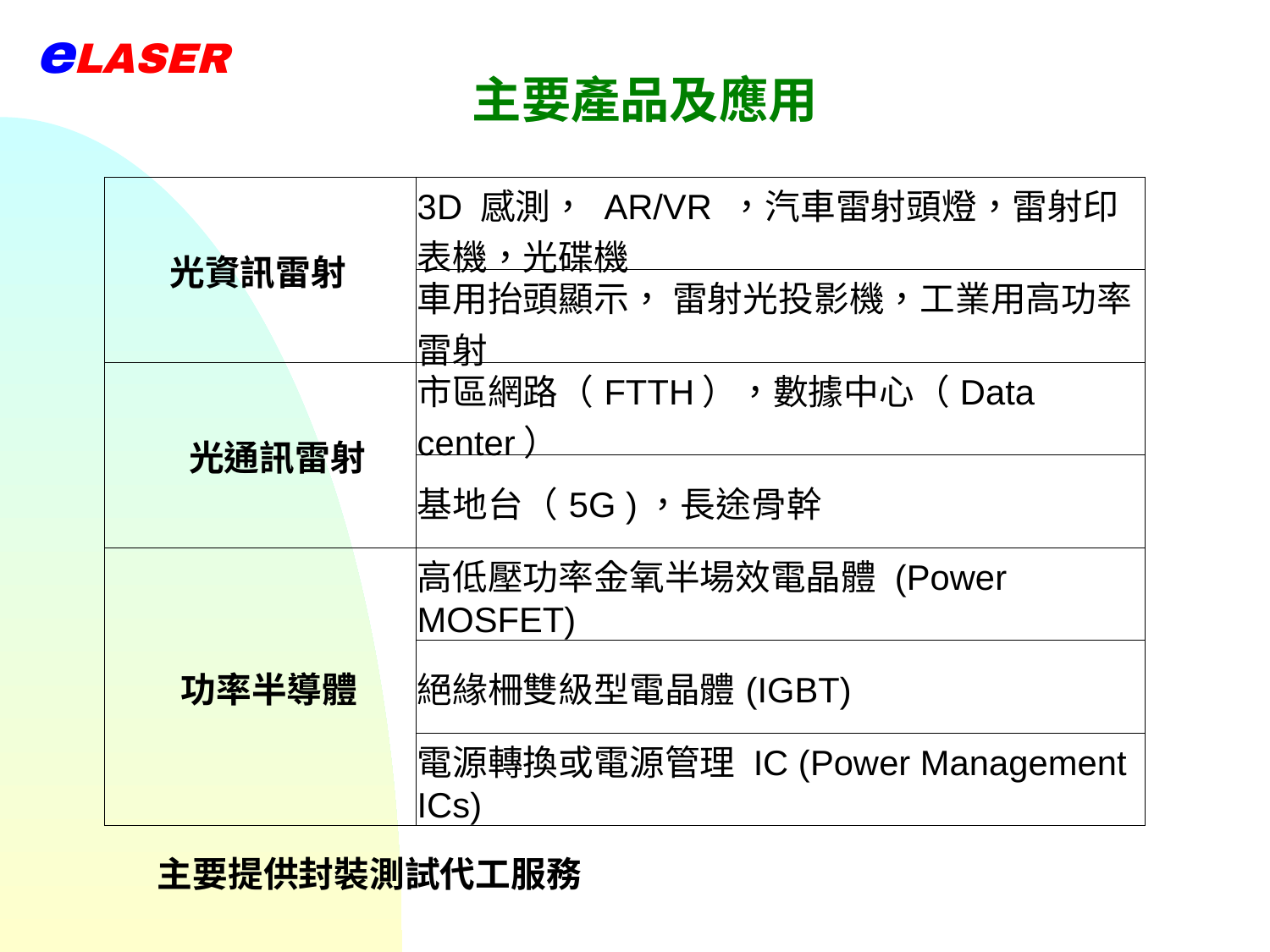

主要產品及應用
| 光資訊雷射 | 3D 感測， AR/VR ，汽車雷射頭燈，雷射印表機，光碟機 |
| --- | --- |
|  | 車用抬頭顯示， 雷射光投影機，工業用高功率雷射 |
| 光通訊雷射 | 市區網路（FTTH），數據中心（Data center） |
|  | 基地台（5G )，長途骨幹 |
| 功率半導體 | 高低壓功率金氧半場效電晶體 (Power MOSFET) |
|  | 絕緣柵雙級型電晶體(IGBT) |
|  | 電源轉換或電源管理 IC (Power Management ICs) |
主要提供封裝測試代工服務